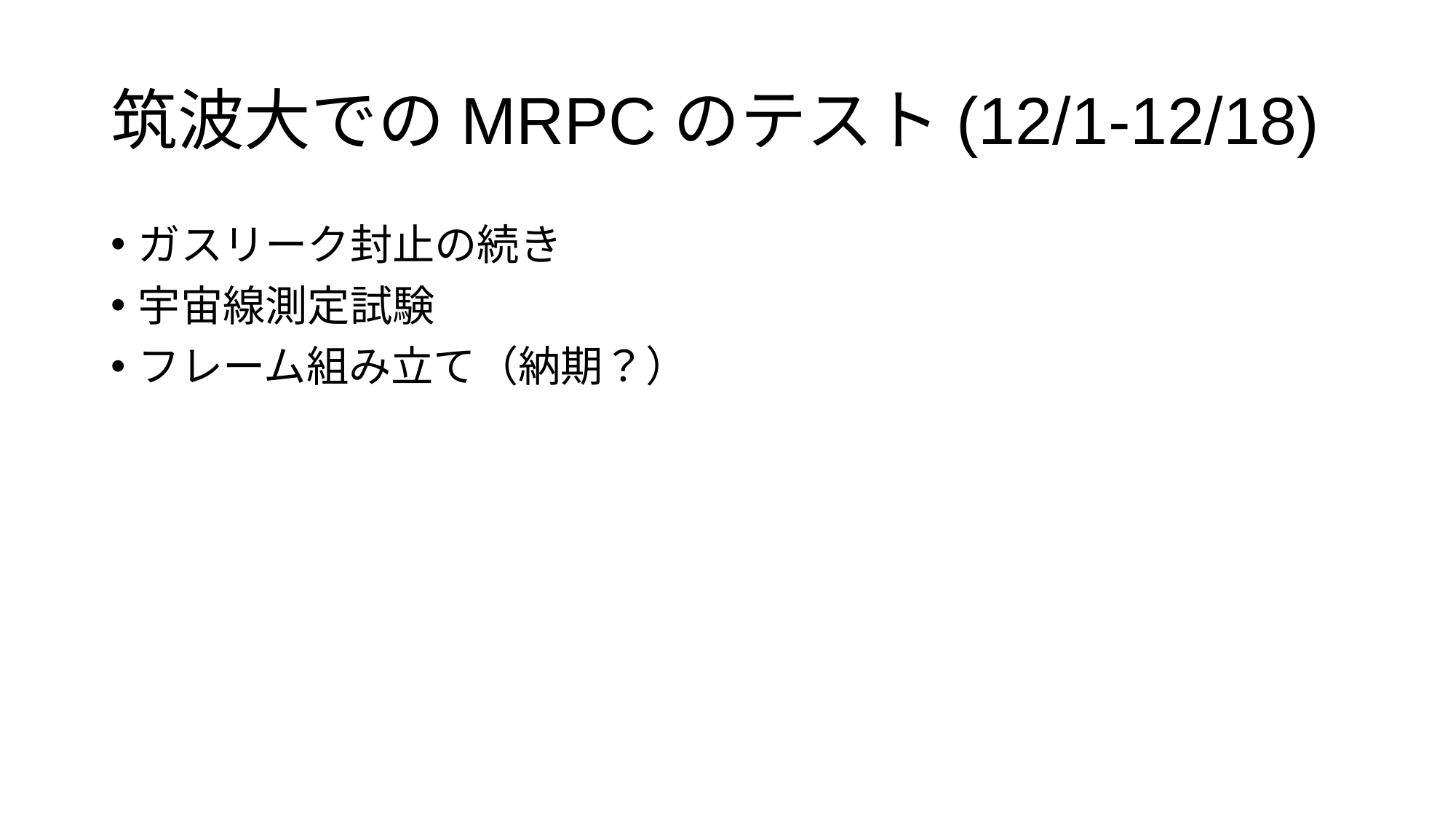

# 筑波大でのMRPCのテスト(12/1-12/18)
ガスリーク封止の続き
宇宙線測定試験
フレーム組み立て（納期？）